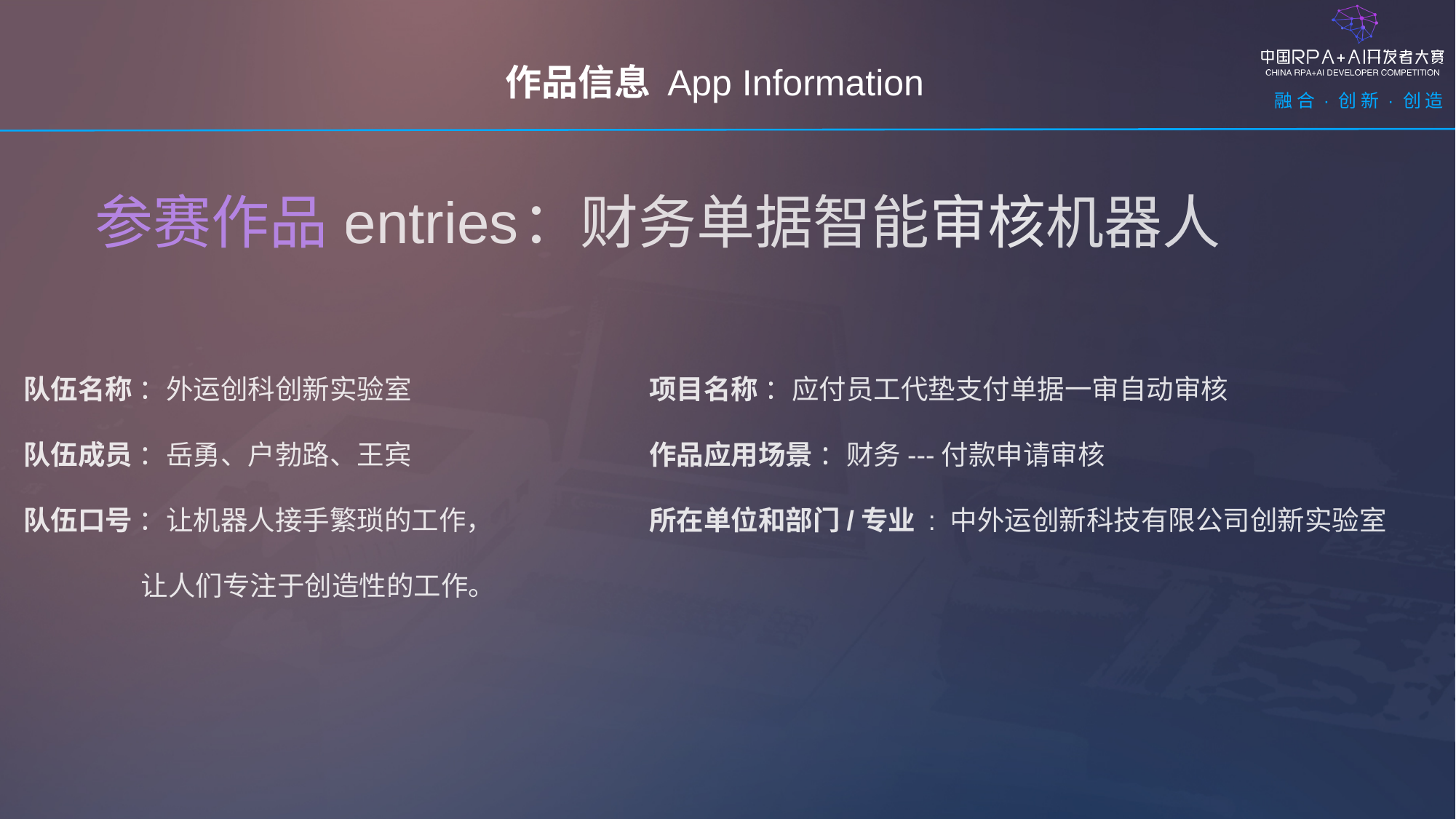

作品信息 App Information
参赛作品 entries：财务单据智能审核机器人

项目名称 ：应付员工代垫支付单据一审自动审核
作品应用场景 ：财务---付款申请审核
所在单位和部门/专业 : 中外运创新科技有限公司创新实验室

队伍名称 ：外运创科创新实验室
队伍成员 ：岳勇、户勃路、王宾
队伍口号 ：让机器人接手繁琐的工作，
                  让人们专注于创造性的工作。